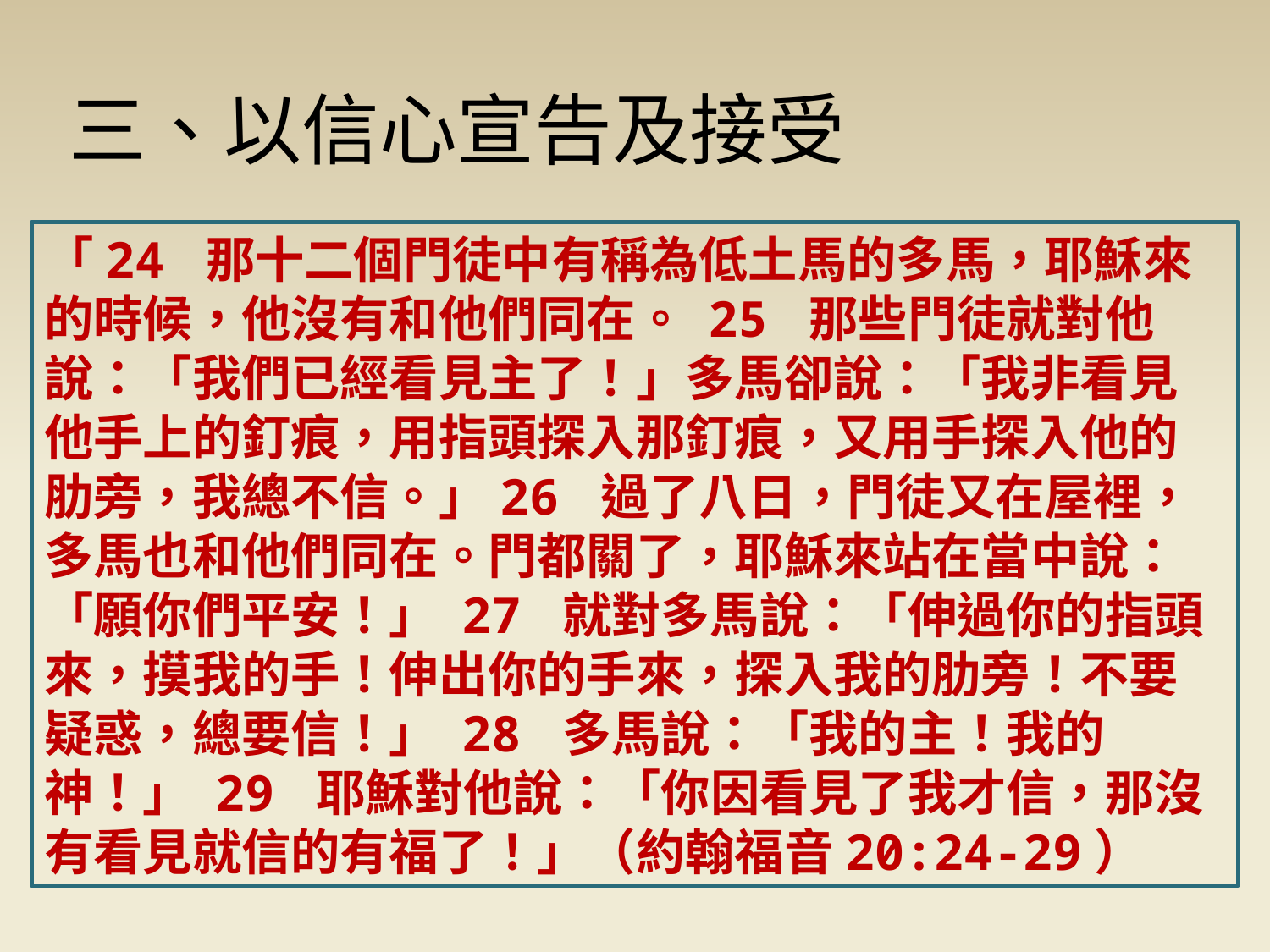

三、以信心宣告及接受
「24 那十二個門徒中有稱為低土馬的多馬，耶穌來的時候，他沒有和他們同在。 25 那些門徒就對他說：「我們已經看見主了！」多馬卻說：「我非看見他手上的釘痕，用指頭探入那釘痕，又用手探入他的肋旁，我總不信。」26 過了八日，門徒又在屋裡，多馬也和他們同在。門都關了，耶穌來站在當中說：「願你們平安！」 27 就對多馬說：「伸過你的指頭來，摸我的手！伸出你的手來，探入我的肋旁！不要疑惑，總要信！」 28 多馬說：「我的主！我的神！」 29 耶穌對他說：「你因看見了我才信，那沒有看見就信的有福了！」（約翰福音20:24-29）